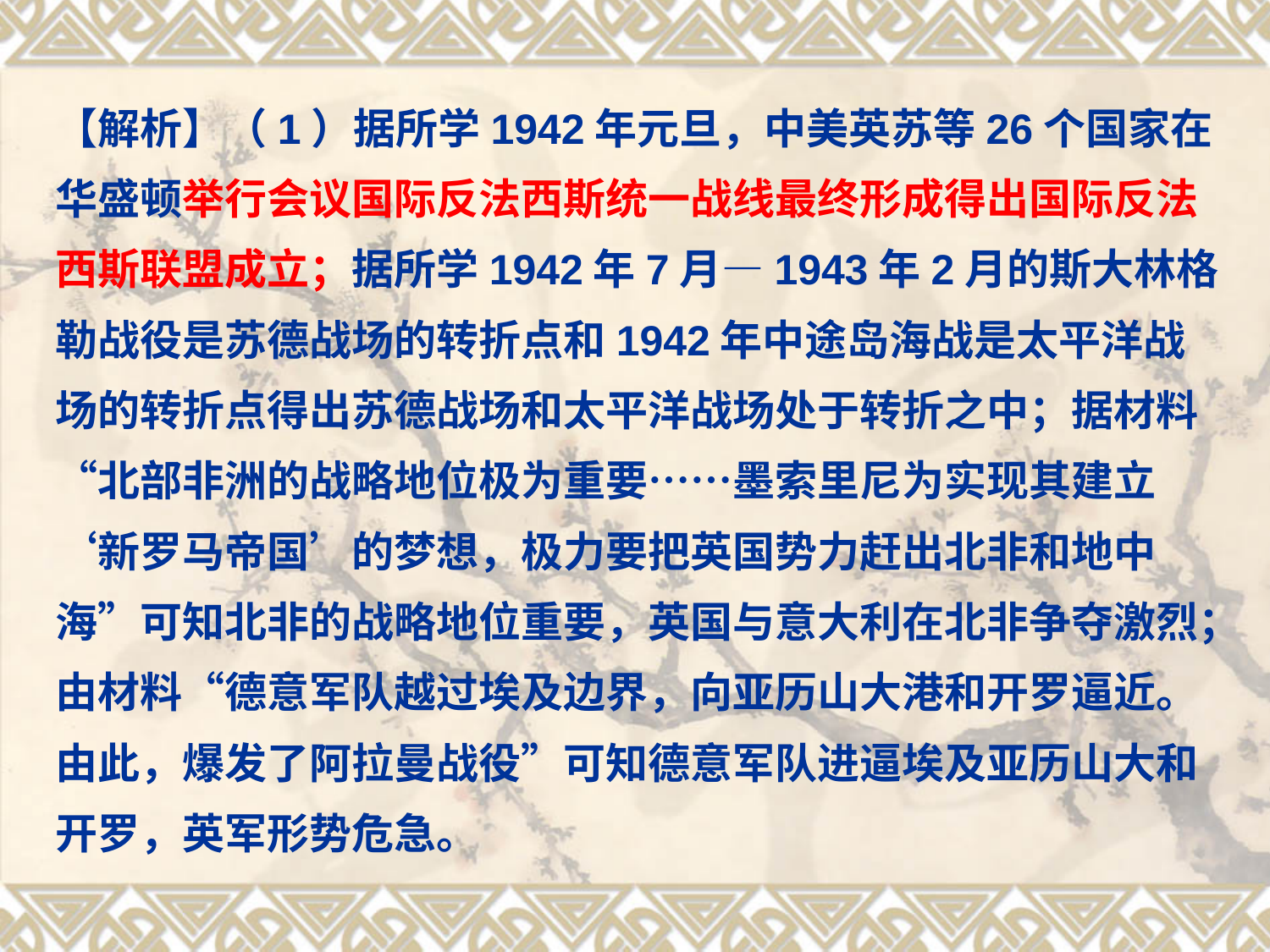

【解析】（1）据所学1942年元旦，中美英苏等26个国家在华盛顿举行会议国际反法西斯统一战线最终形成得出国际反法西斯联盟成立；据所学1942年7月—1943年2月的斯大林格勒战役是苏德战场的转折点和1942年中途岛海战是太平洋战场的转折点得出苏德战场和太平洋战场处于转折之中；据材料“北部非洲的战略地位极为重要……墨索里尼为实现其建立‘新罗马帝国’的梦想，极力要把英国势力赶出北非和地中海”可知北非的战略地位重要，英国与意大利在北非争夺激烈；由材料“德意军队越过埃及边界，向亚历山大港和开罗逼近。由此，爆发了阿拉曼战役”可知德意军队进逼埃及亚历山大和开罗，英军形势危急。